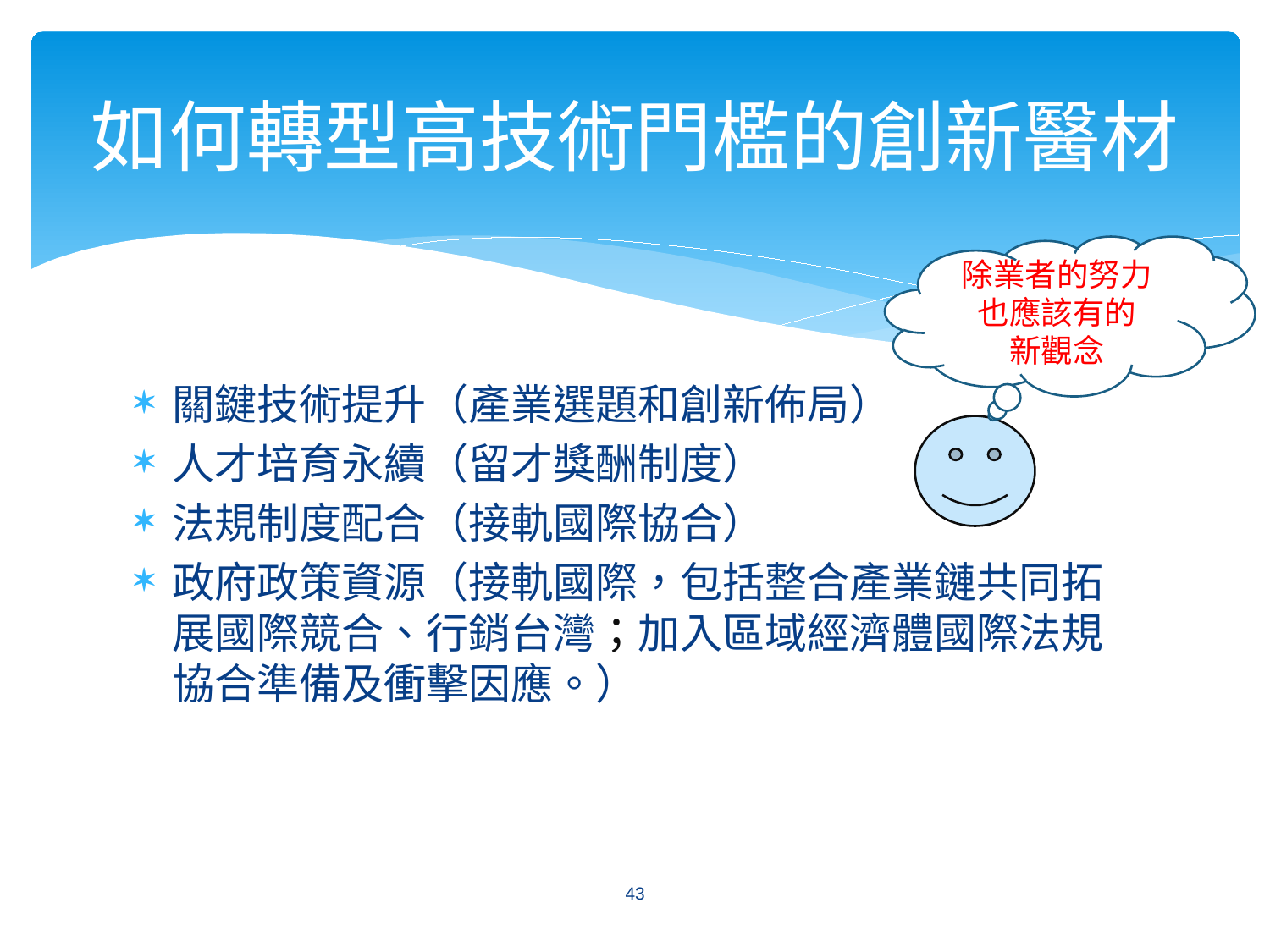

# 如何轉型高技術門檻的創新醫材
除業者的努力也應該有的
新觀念
關鍵技術提升（產業選題和創新佈局）
人才培育永續（留才獎酬制度）
法規制度配合（接軌國際協合）
政府政策資源（接軌國際，包括整合產業鏈共同拓展國際競合、行銷台灣；加入區域經濟體國際法規協合準備及衝擊因應。）

43